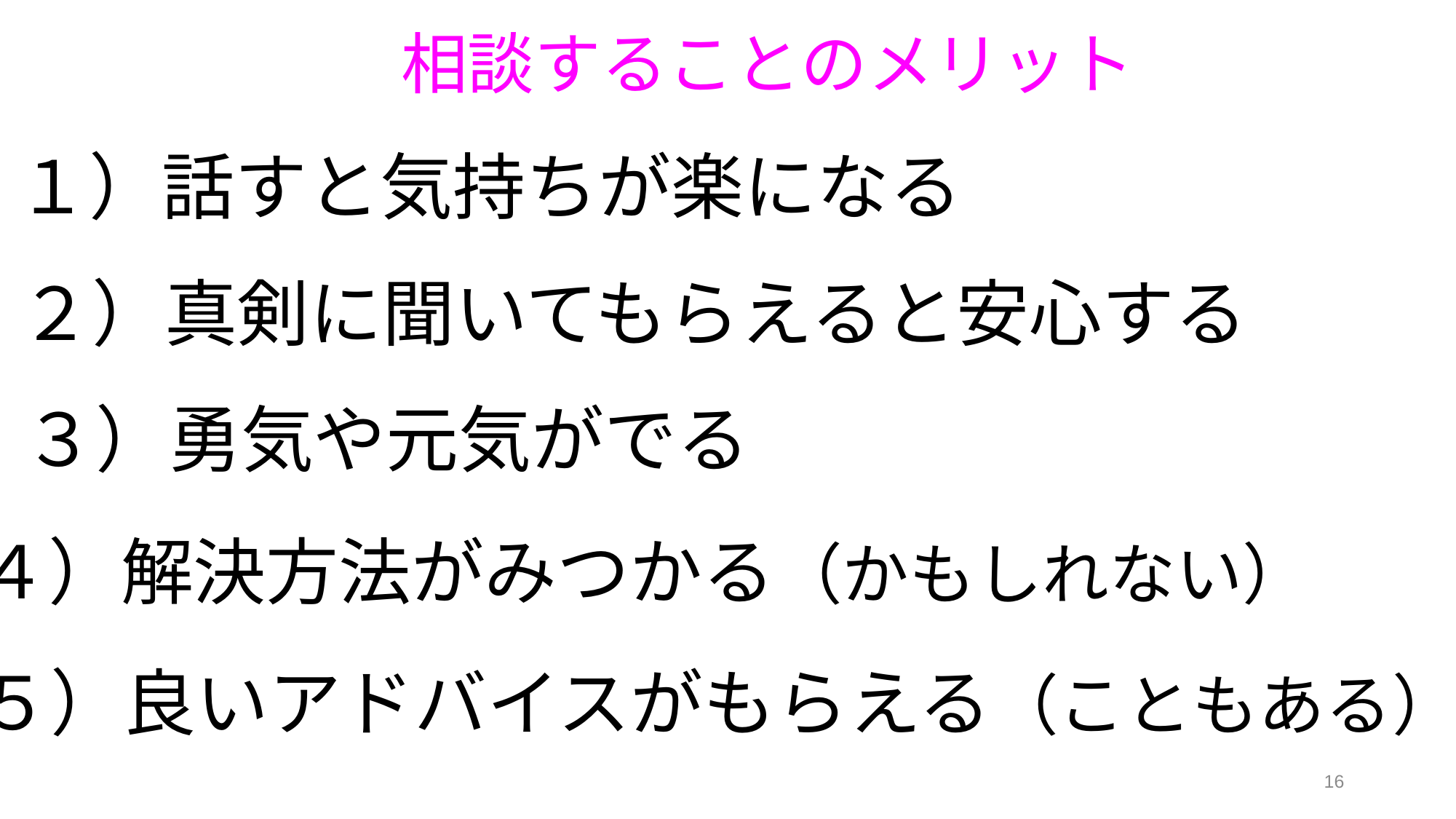

相談することのメリット

１）話すと気持ちが楽になる
２）真剣に聞いてもらえると安心する
３）勇気や元気がでる
４）解決方法がみつかる（かもしれない）
５）良いアドバイスがもらえる（こともある）
16